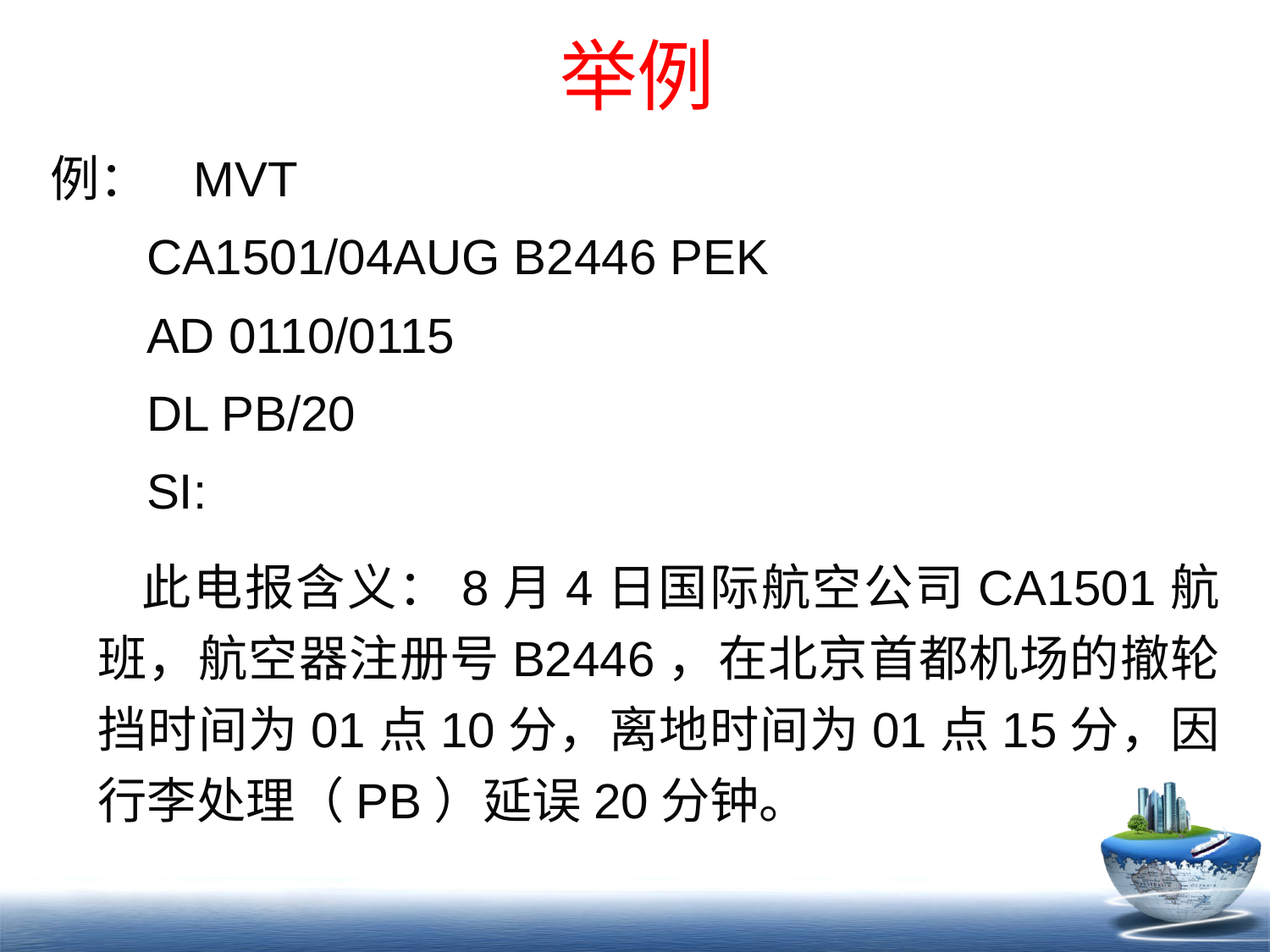

# 举例
例：   MVT
       CA1501/04AUG B2446 PEK
       AD 0110/0115
       DL PB/20
       SI:
      此电报含义：8月4日国际航空公司CA1501航班，航空器注册号B2446，在北京首都机场的撤轮挡时间为01点10分，离地时间为01点15分，因行李处理（PB）延误20分钟。